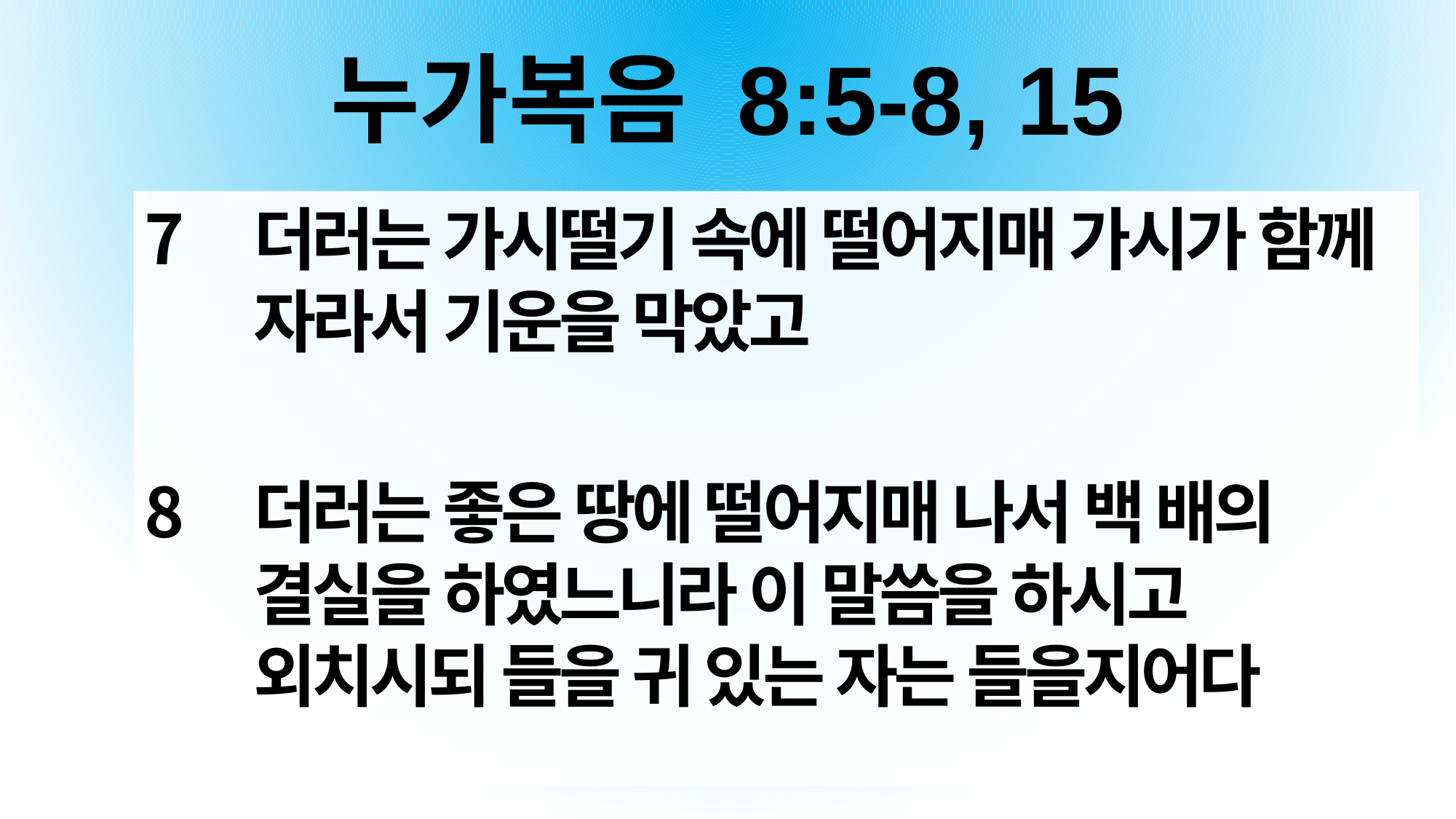

# 누가복음 8:5-8, 15
더러는 가시떨기 속에 떨어지매 가시가 함께 자라서 기운을 막았고

더러는 좋은 땅에 떨어지매 나서 백 배의 결실을 하였느니라 이 말씀을 하시고 외치시되 들을 귀 있는 자는 들을지어다